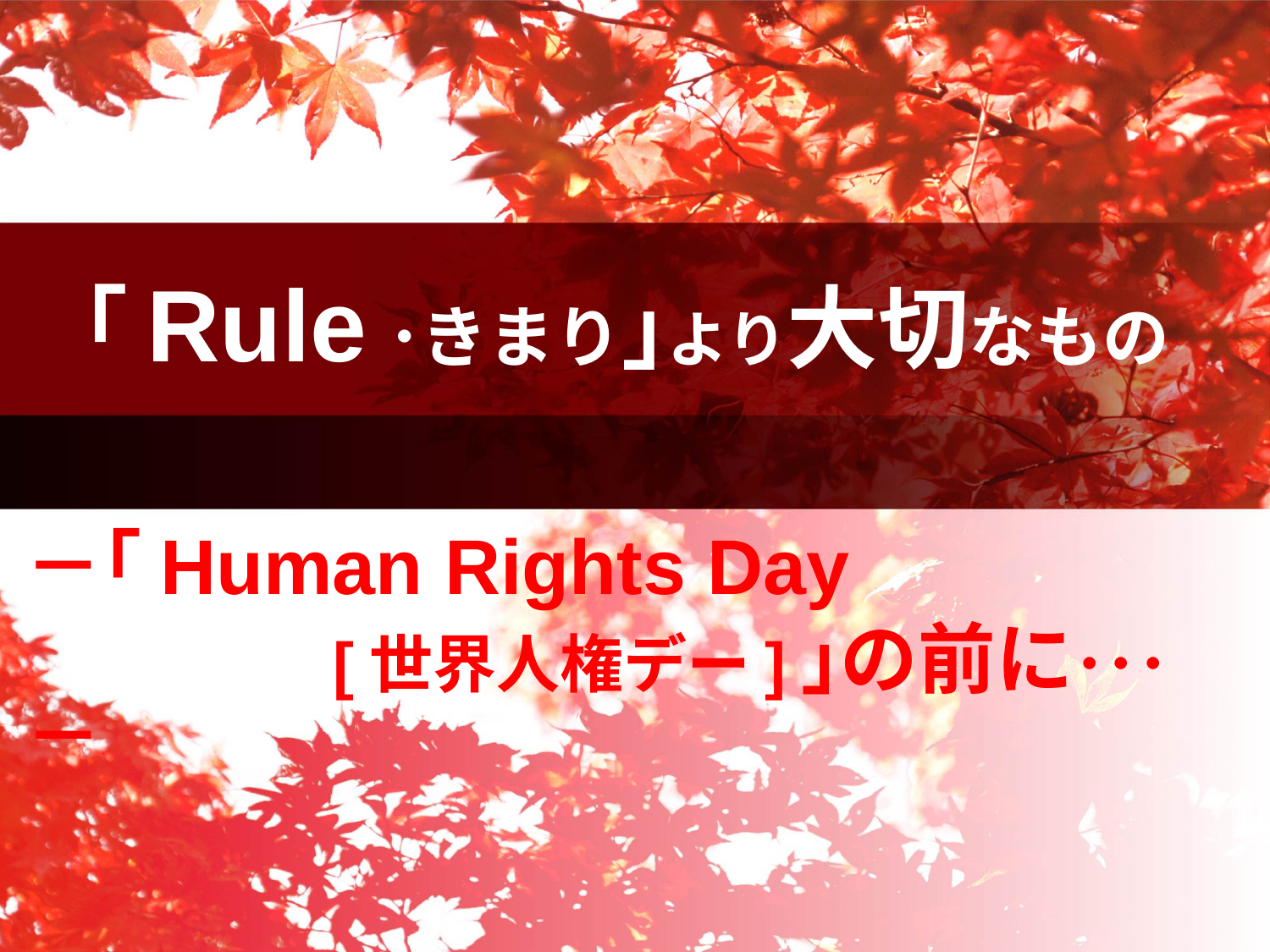

# ｢Rule･きまり｣より大切なもの
－｢Human Rights Day
　　　　　　[世界人権デー]｣の前に･･･ －